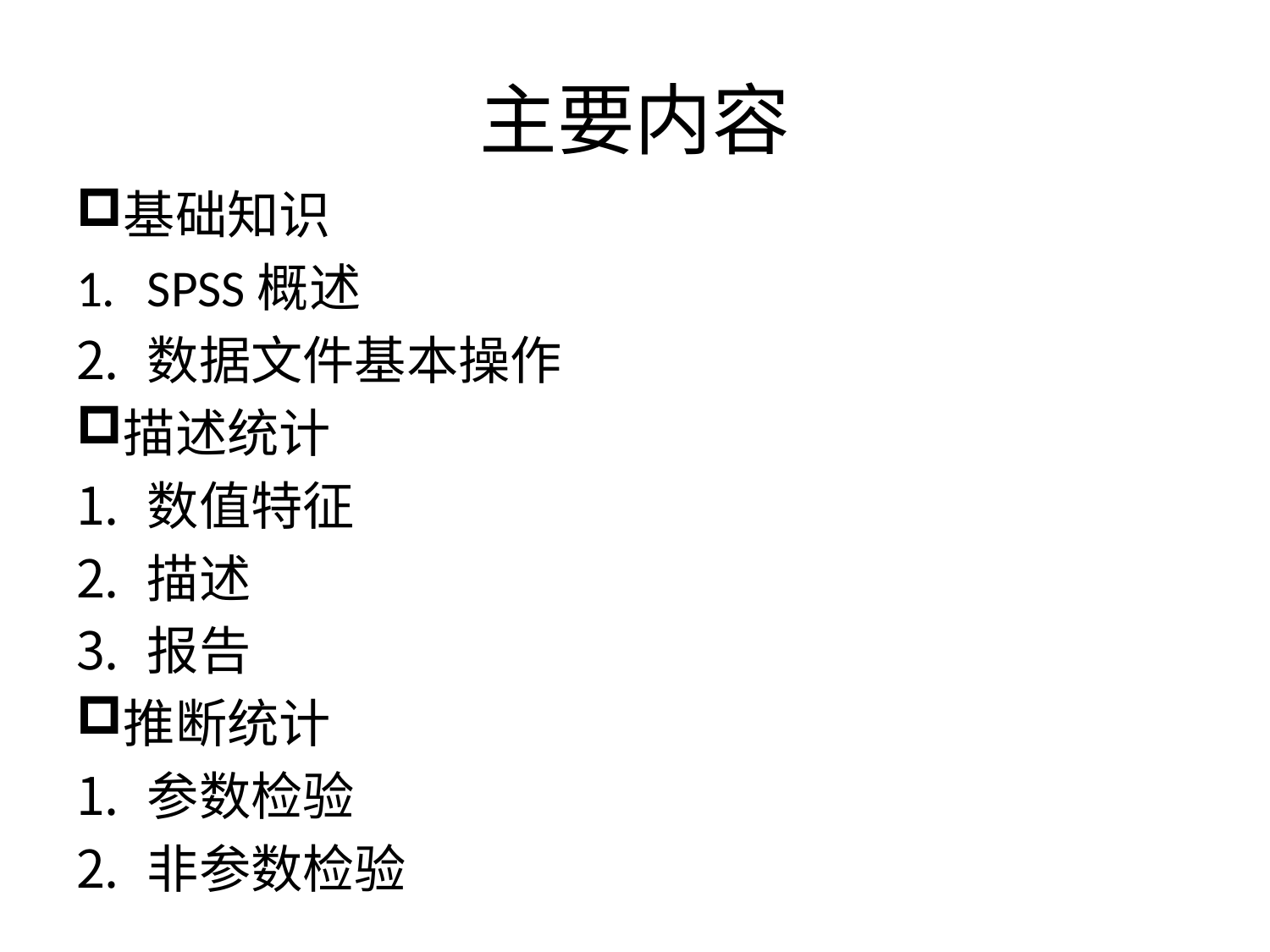

# 主要内容
基础知识
SPSS概述
数据文件基本操作
描述统计
数值特征
描述
报告
推断统计
参数检验
非参数检验